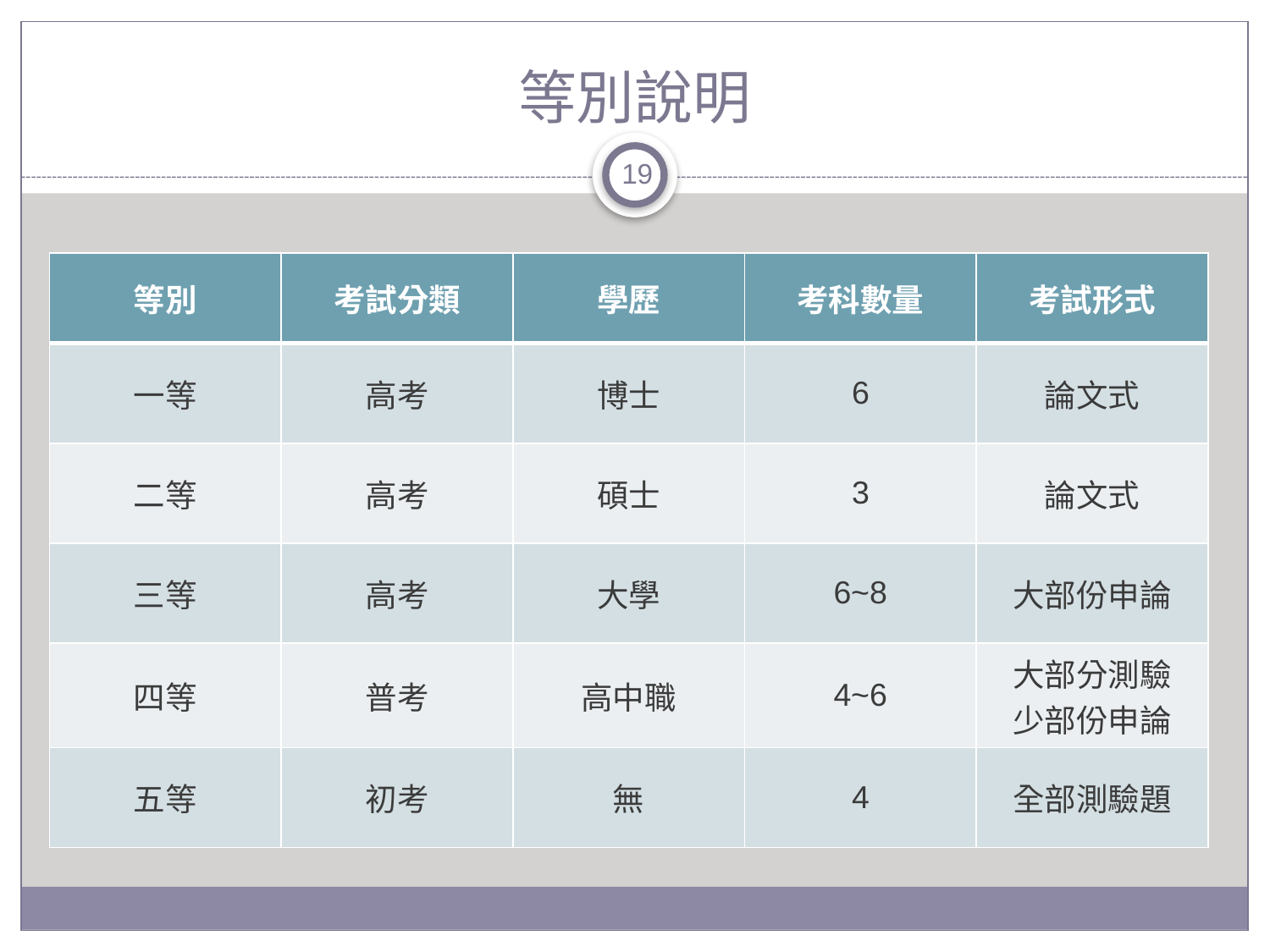

# 等別說明
19
| 等別 | 考試分類 | 學歷 | 考科數量 | 考試形式 |
| --- | --- | --- | --- | --- |
| 一等 | 高考 | 博士 | 6 | 論文式 |
| 二等 | 高考 | 碩士 | 3 | 論文式 |
| 三等 | 高考 | 大學 | 6~8 | 大部份申論 |
| 四等 | 普考 | 高中職 | 4~6 | 大部分測驗 少部份申論 |
| 五等 | 初考 | 無 | 4 | 全部測驗題 |